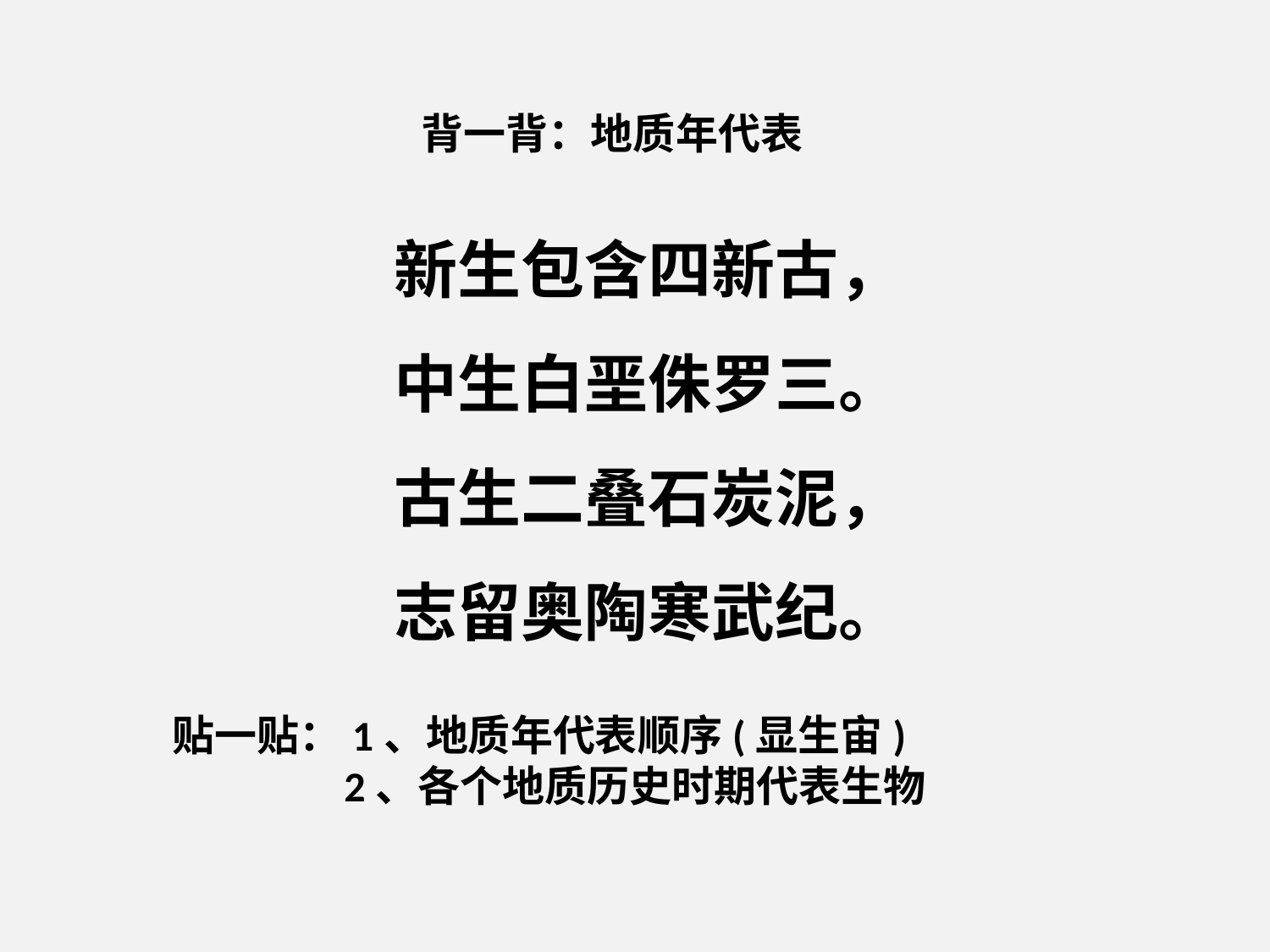

背一背：地质年代表
新生包含四新古，
中生白垩侏罗三。
古生二叠石炭泥，
志留奥陶寒武纪。
贴一贴：1、地质年代表顺序(显生宙)
                  2、各个地质历史时期代表生物